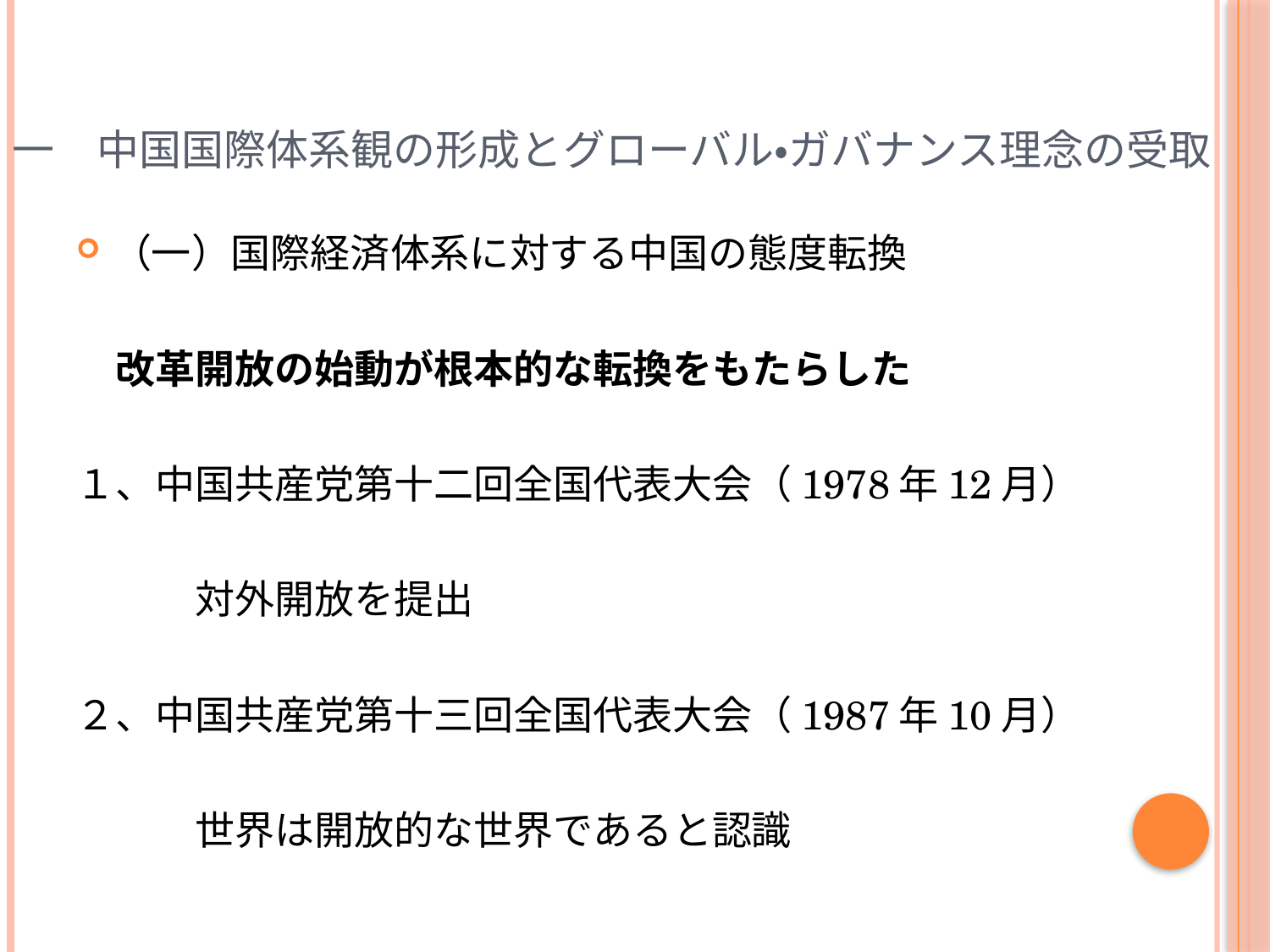

# 一　中国国際体系観の形成とグローバル・ガバナンス理念の受取
（一）国際経済体系に対する中国の態度転換

　改革開放の始動が根本的な転換をもたらした

１、中国共産党第十二回全国代表大会（1978年12月）

　　　対外開放を提出

２、中国共産党第十三回全国代表大会（1987年10月）

　　　世界は開放的な世界であると認識